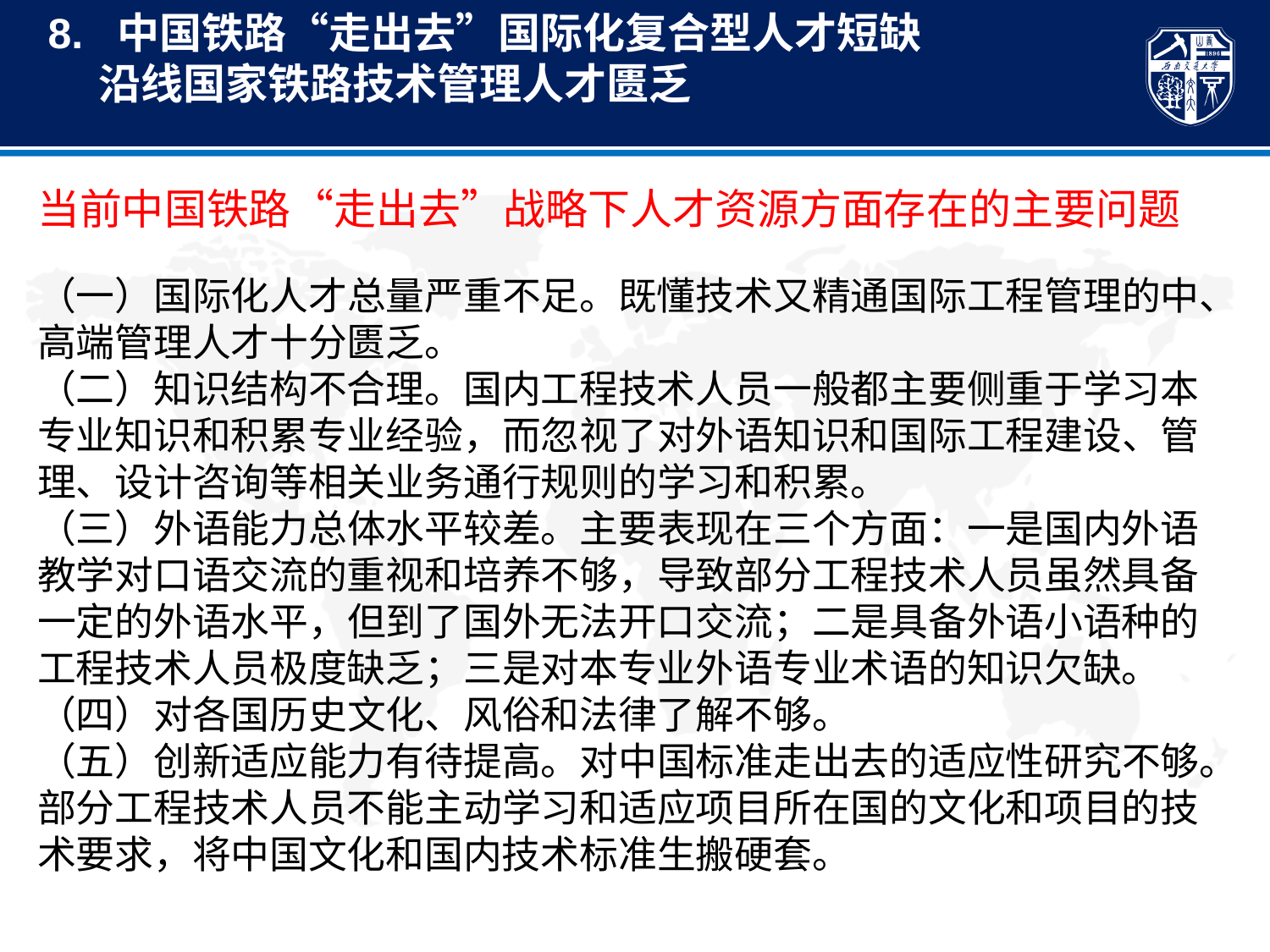

8.  中国铁路“走出去”国际化复合型人才短缺
        沿线国家铁路技术管理人才匮乏

当前中国铁路“走出去”战略下人才资源方面存在的主要问题

（一）国际化人才总量严重不足。既懂技术又精通国际工程管理的中、高端管理人才十分匮乏。
（二）知识结构不合理。国内工程技术人员一般都主要侧重于学习本专业知识和积累专业经验，而忽视了对外语知识和国际工程建设、管理、设计咨询等相关业务通行规则的学习和积累。
（三）外语能力总体水平较差。主要表现在三个方面：一是国内外语教学对口语交流的重视和培养不够，导致部分工程技术人员虽然具备一定的外语水平，但到了国外无法开口交流；二是具备外语小语种的工程技术人员极度缺乏；三是对本专业外语专业术语的知识欠缺。
（四）对各国历史文化、风俗和法律了解不够。
（五）创新适应能力有待提高。对中国标准走出去的适应性研究不够。部分工程技术人员不能主动学习和适应项目所在国的文化和项目的技术要求，将中国文化和国内技术标准生搬硬套。